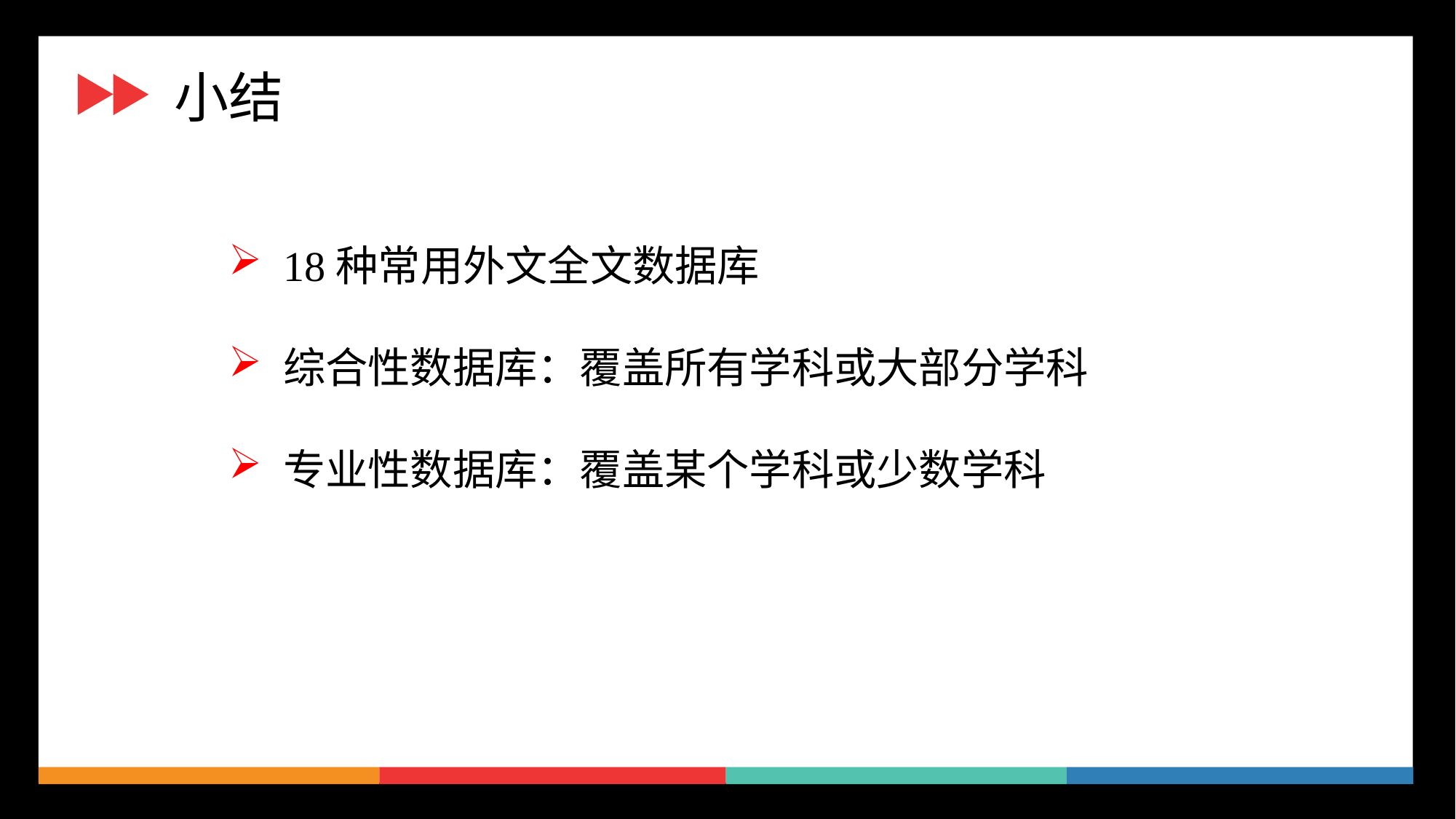

小结

18种常用外文全文数据库
综合性数据库：覆盖所有学科或大部分学科
专业性数据库：覆盖某个学科或少数学科